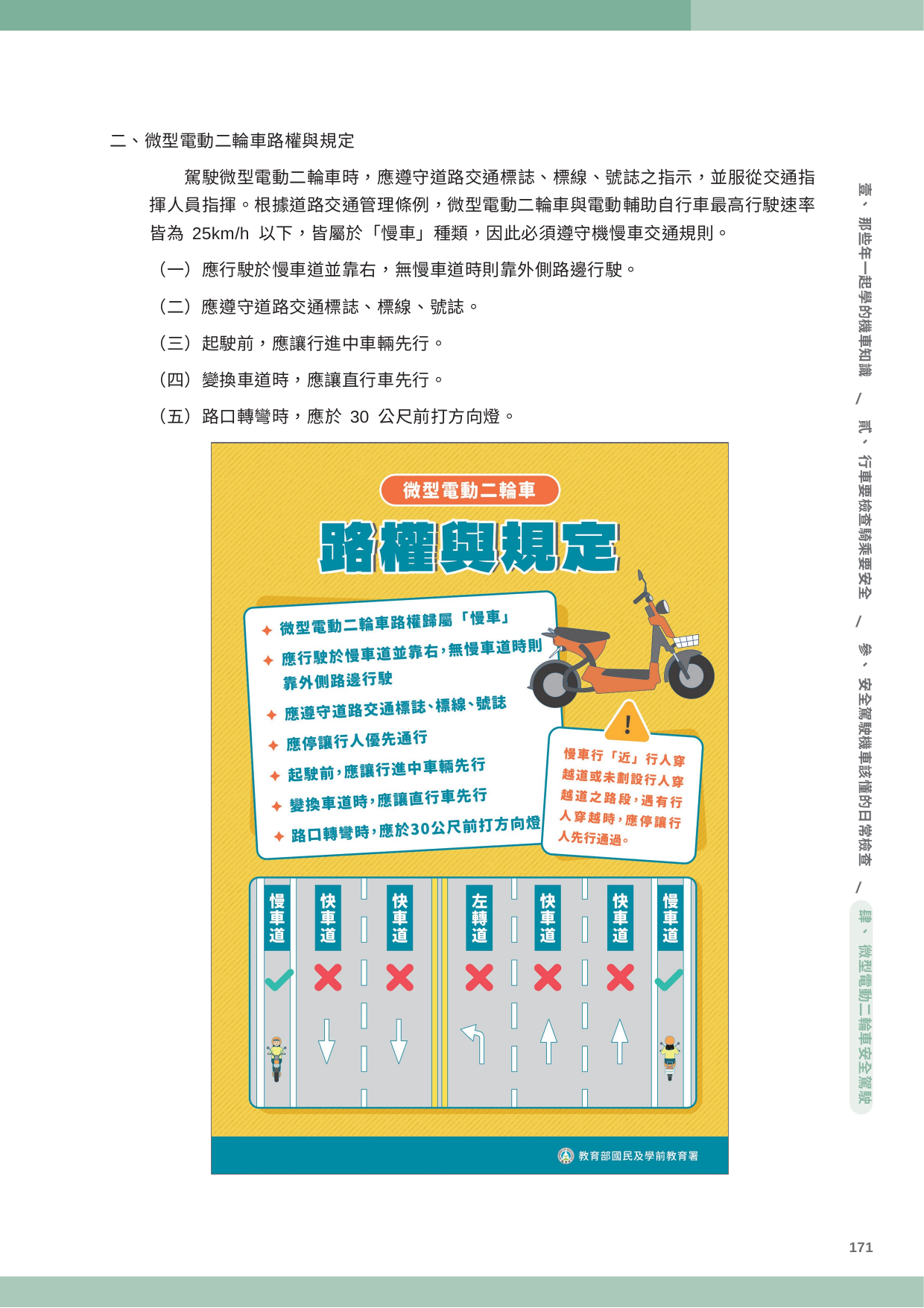

二、微型電動二輪車路權與規定
駕駛微型電動二輪車時，應遵守道路交通標誌、標線、號誌之指示，並服從交通指 揮人員指揮。根據道路交通管理條例，微型電動二輪車與電動輔助自行車最高行駛速率
壹、  那些年一起學的機車知識
皆為 25km/h 以下，皆屬於「慢車」種類，因此必須遵守機慢車交通規則。
（一）應行駛於慢車道並靠右，無慢車道時則靠外側路邊行駛。
（二）應遵守道路交通標誌、標線、號誌。
（三）起駛前，應讓行進中車輛先行。
（四）變換車道時，應讓直行車先行。
（五）路口轉彎時，應於 30 公尺前打方向燈。
/
貳、  行車要檢查騎乘要安全

/
參、  安全駕駛機車該懂的日常檢查
/

肆、  微型電動二輪車安全駕駛
171